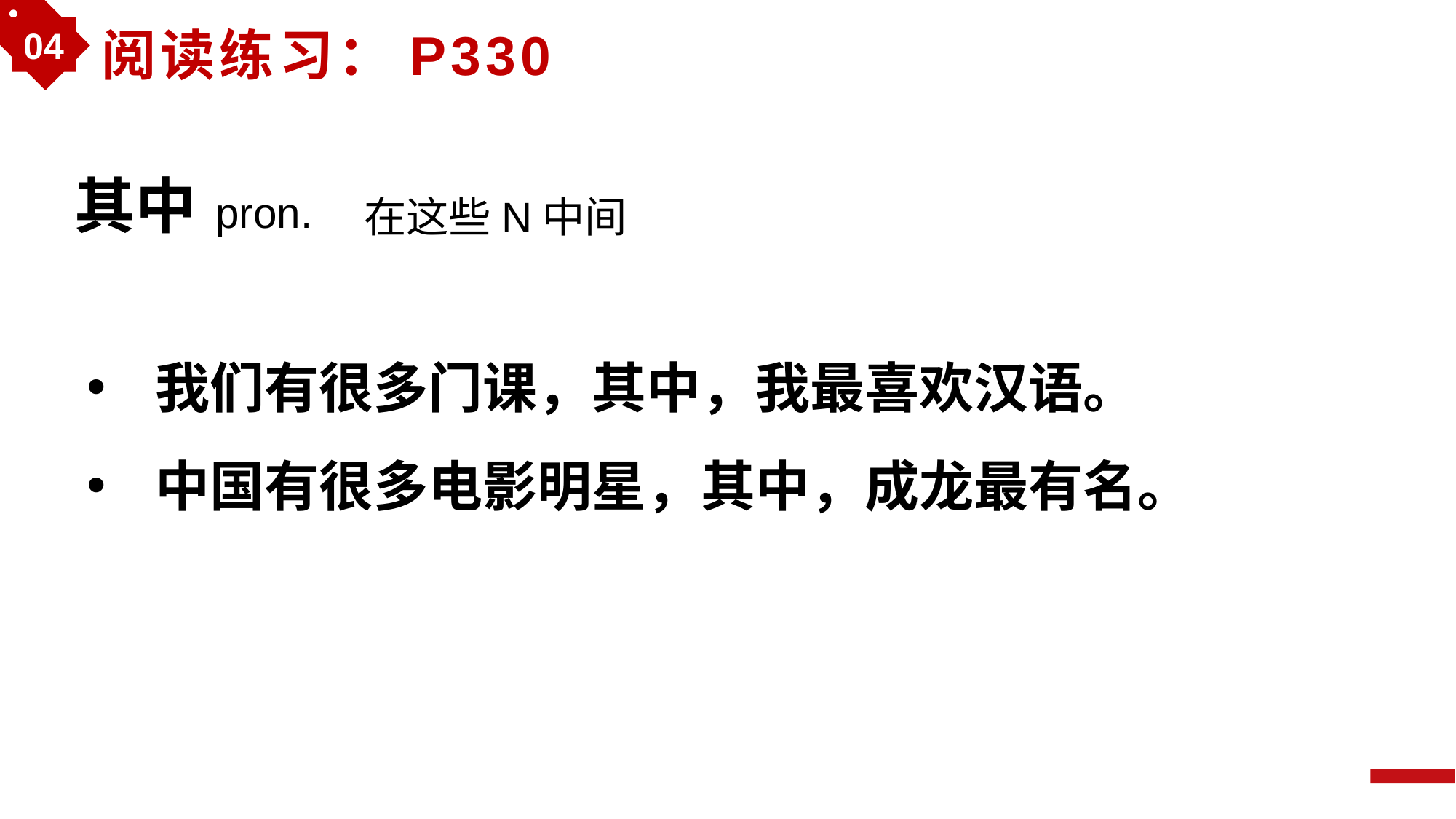

04
阅读练习：P330
其中 pron.
在这些N中间
我们有很多门课，其中，我最喜欢汉语。
中国有很多电影明星，其中，成龙最有名。